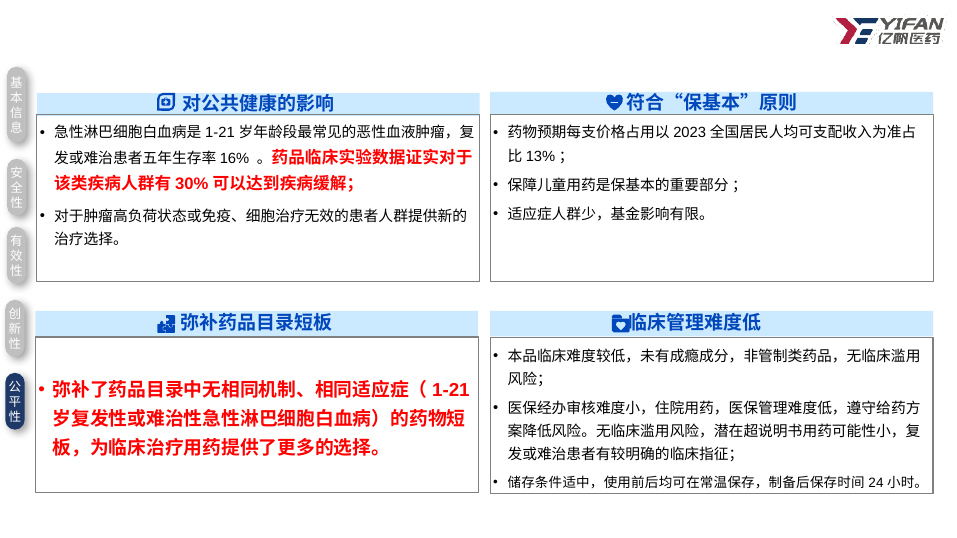

基本信息
符合“保基本”原则

对公共健康的影响
急性淋巴细胞白血病是1-21岁年龄段最常见的恶性血液肿瘤，复发或难治患者五年生存率16% 。药品临床实验数据证实对于该类疾病人群有30%可以达到疾病缓解；
对于肿瘤高负荷状态或免疫、细胞治疗无效的患者人群提供新的治疗选择。
药物预期每支价格占用以2023全国居民人均可支配收入为准占比13%；
保障儿童用药是保基本的重要部分 ；
适应症人群少，基金影响有限。
安全性
有效性
创新性
弥补药品目录短板
临床管理难度低

弥补了药品目录中无相同机制、相同适应症（1-21岁复发性或难治性急性淋巴细胞白血病）的药物短板，为临床治疗用药提供了更多的选择。
本品临床难度较低，未有成瘾成分，非管制类药品，无临床滥用风险；
医保经办审核难度小，住院用药，医保管理难度低，遵守给药方案降低风险。无临床滥用风险，潜在超说明书用药可能性小，复发或难治患者有较明确的临床指征；
储存条件适中，使用前后均可在常温保存，制备后保存时间24小时。
公平性